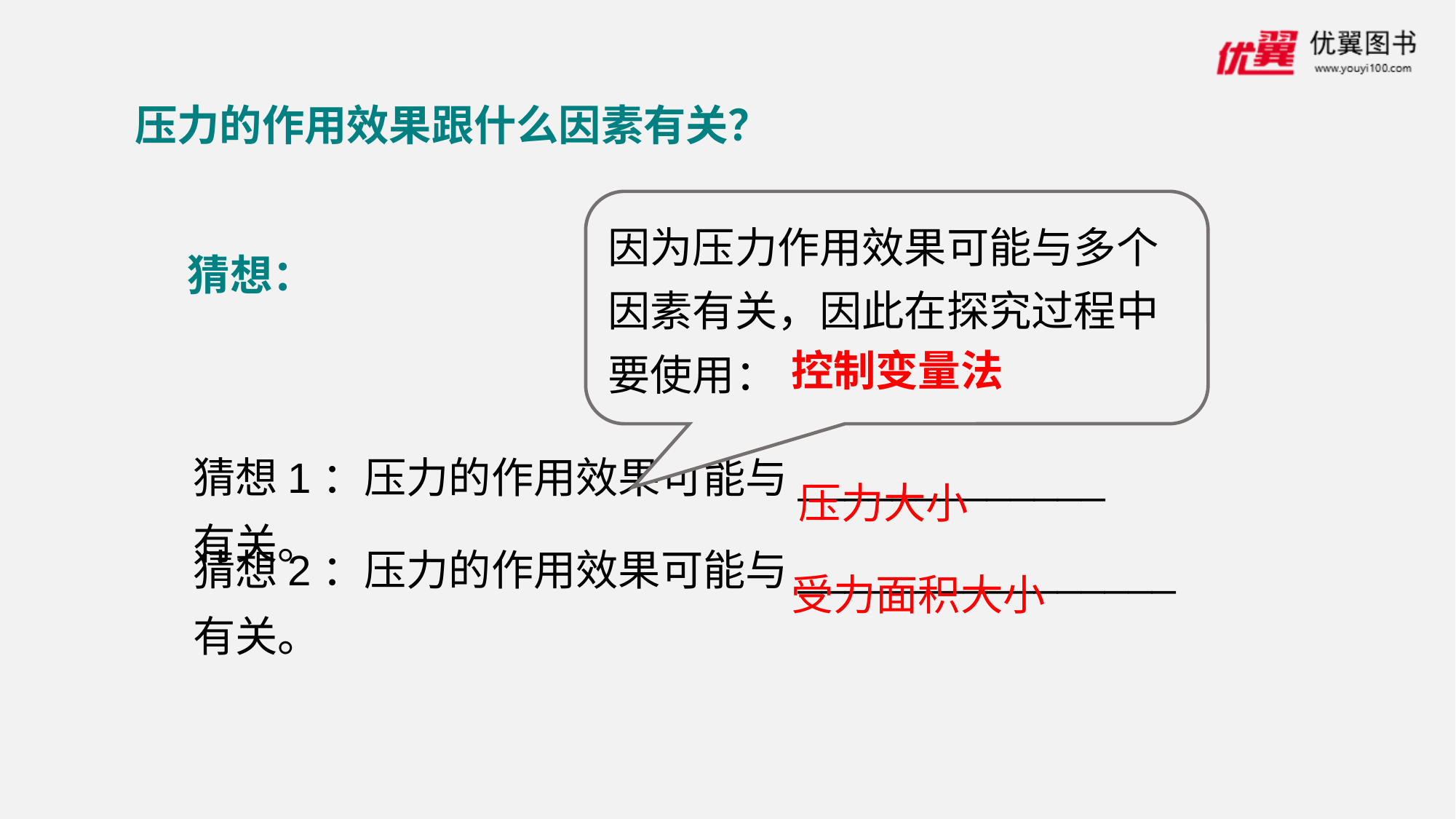

压力的作用效果跟什么因素有关？
因为压力作用效果可能与多个因素有关，因此在探究过程中要使用：
猜想：
控制变量法
猜想1：压力的作用效果可能与_____________ 有关。
压力大小
猜想2：压力的作用效果可能与________________有关。
受力面积大小